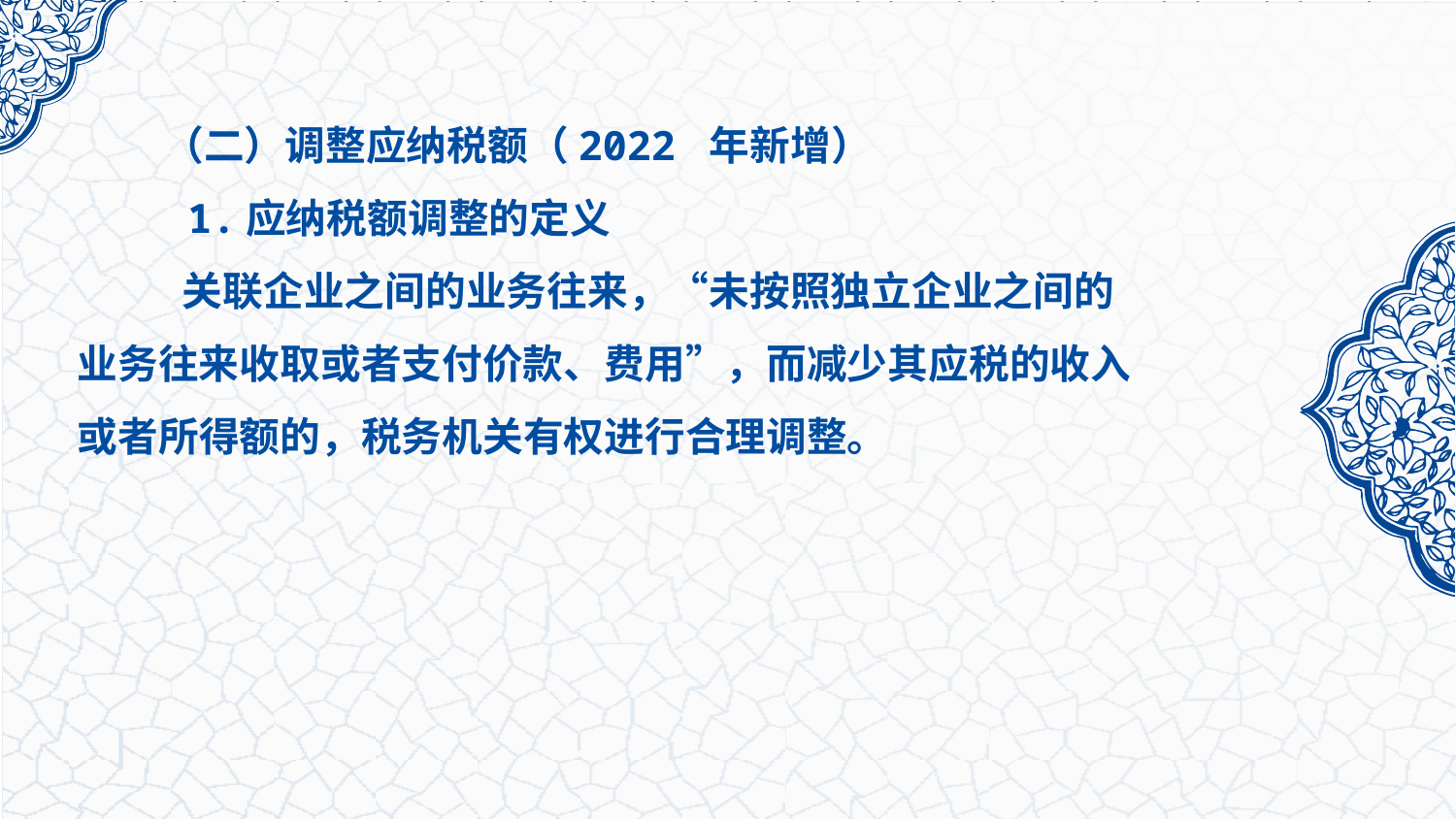

（二）调整应纳税额（2022 年新增）
 1.应纳税额调整的定义
 关联企业之间的业务往来，“未按照独立企业之间的业务往来收取或者支付价款、费用”，而减少其应税的收入或者所得额的，税务机关有权进行合理调整。